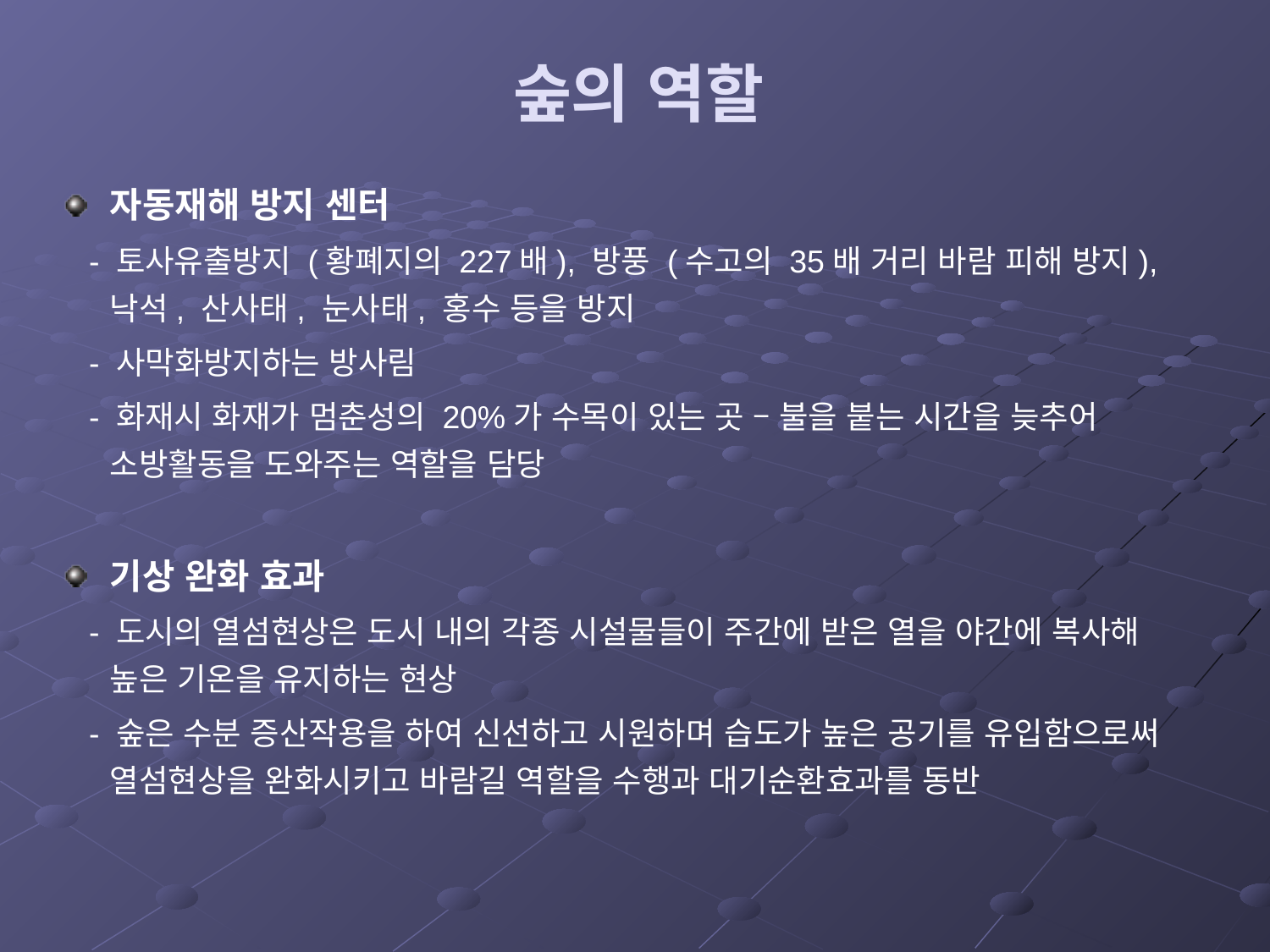

숲의 역할
자동재해 방지 센터
   - 토사유출방지 (황폐지의 227배), 방풍 (수고의 35배 거리 바람 피해 방지), 낙석, 산사태, 눈사태, 홍수 등을 방지
   - 사막화방지하는 방사림
   - 화재시 화재가 멈춘성의 20%가 수목이 있는 곳 – 불을 붙는 시간을 늦추어 소방활동을 도와주는 역할을 담당

기상 완화 효과
   - 도시의 열섬현상은 도시 내의 각종 시설물들이 주간에 받은 열을 야간에 복사해 높은 기온을 유지하는 현상
   - 숲은 수분 증산작용을 하여 신선하고 시원하며 습도가 높은 공기를 유입함으로써 열섬현상을 완화시키고 바람길 역할을 수행과 대기순환효과를 동반